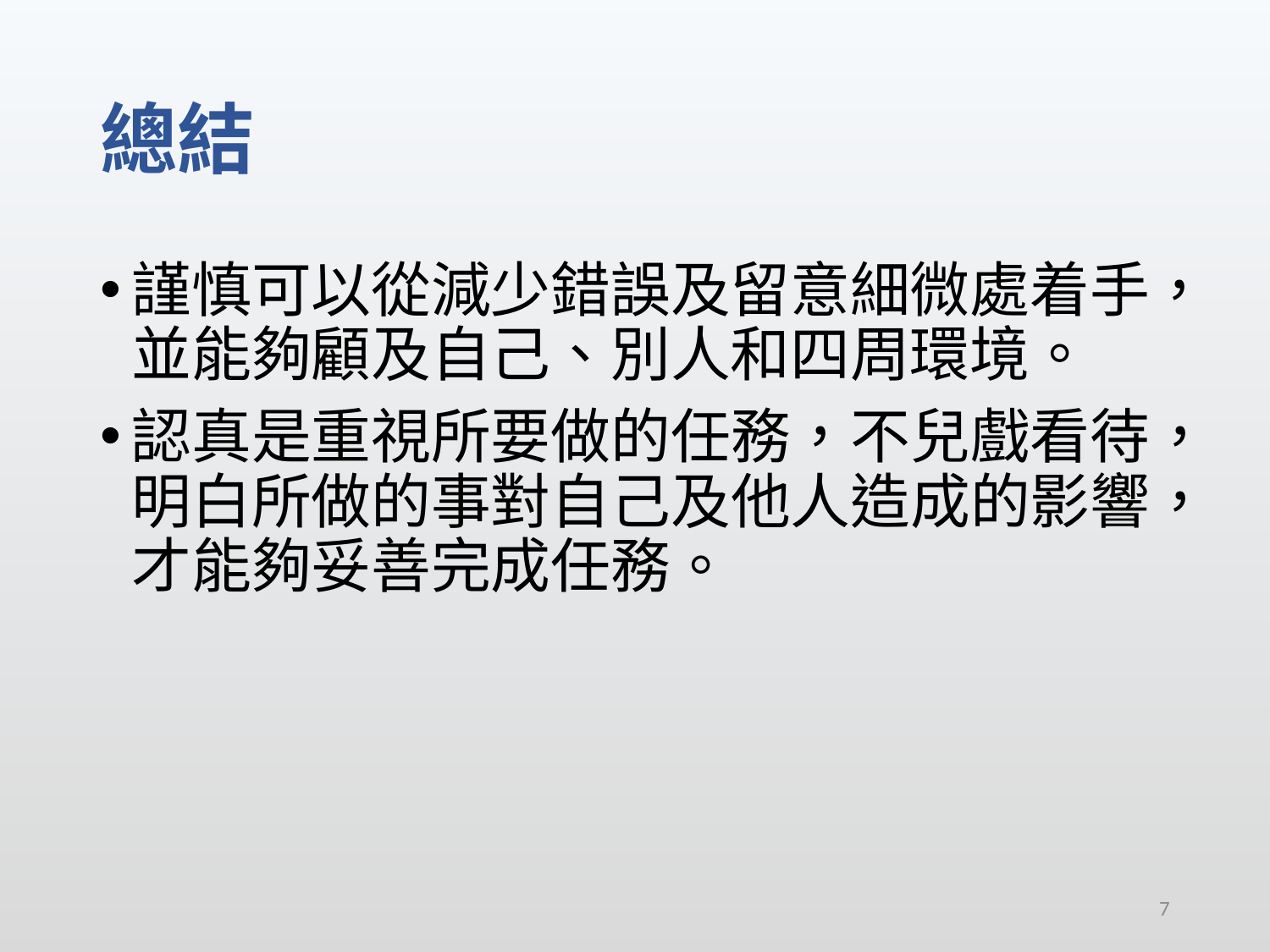

# 總結
謹慎可以從減少錯誤及留意細微處着手，並能夠顧及自己、別人和四周環境。
認真是重視所要做的任務，不兒戲看待，明白所做的事對自己及他人造成的影響，才能夠妥善完成任務。

7